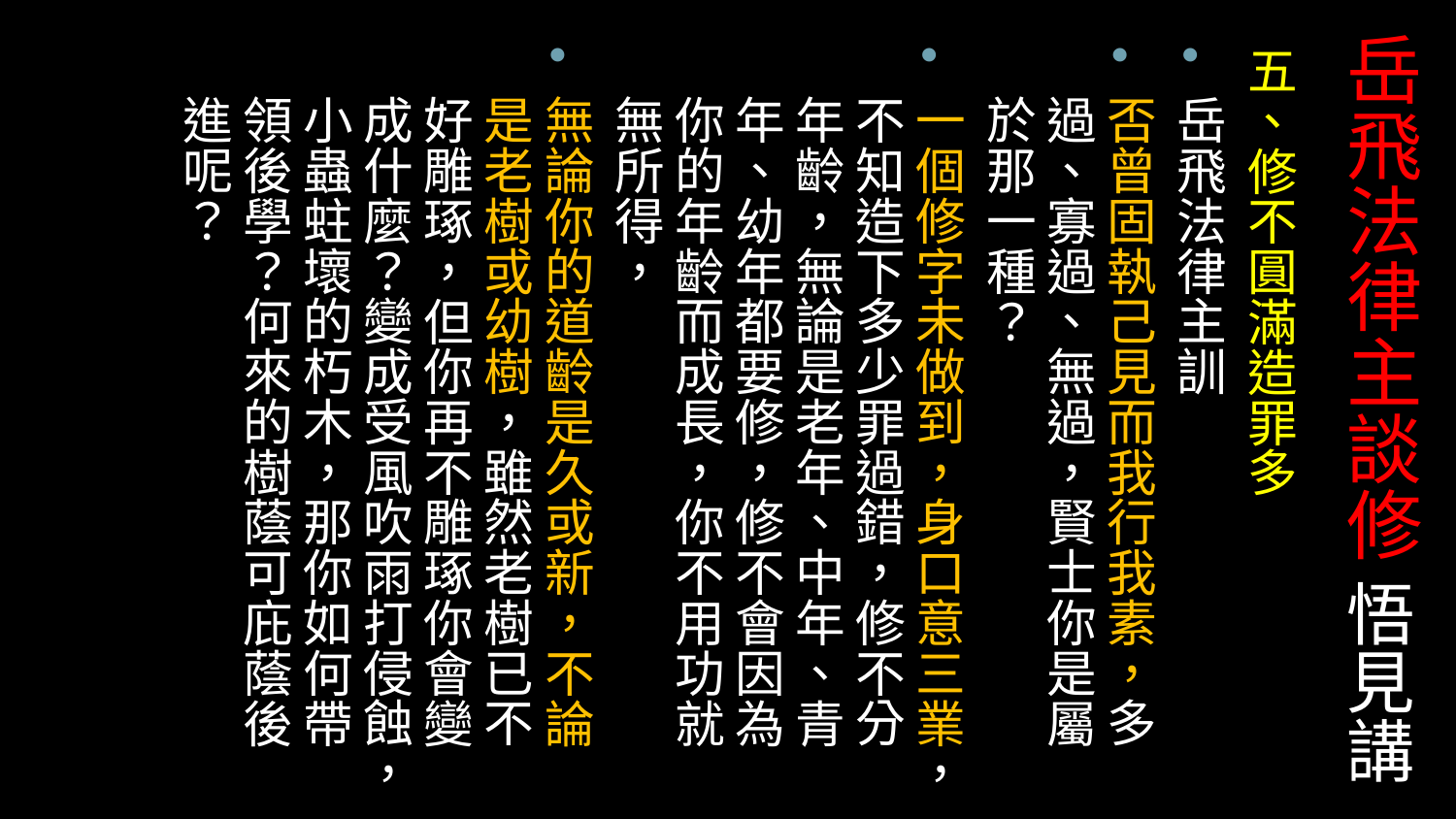

# 岳飛法律主談修 悟見講
五、修不圓滿造罪多
岳飛法律主訓
否曾固執己見而我行我素，多過、寡過、無過，賢士你是屬於那一種？
一個修字未做到，身口意三業，不知造下多少罪過錯，修不分年齡，無論是老年、中年、青年、幼年都要修，修不會因為你的年齡而成長，你不用功就無所得，
無論你的道齡是久或新，不論是老樹或幼樹，雖然老樹已不好雕琢，但你再不雕琢你會變成什麼？變成受風吹雨打侵蝕，小蟲蛀壞的朽木，那你如何帶領後學？何來的樹蔭可庇蔭後進呢？